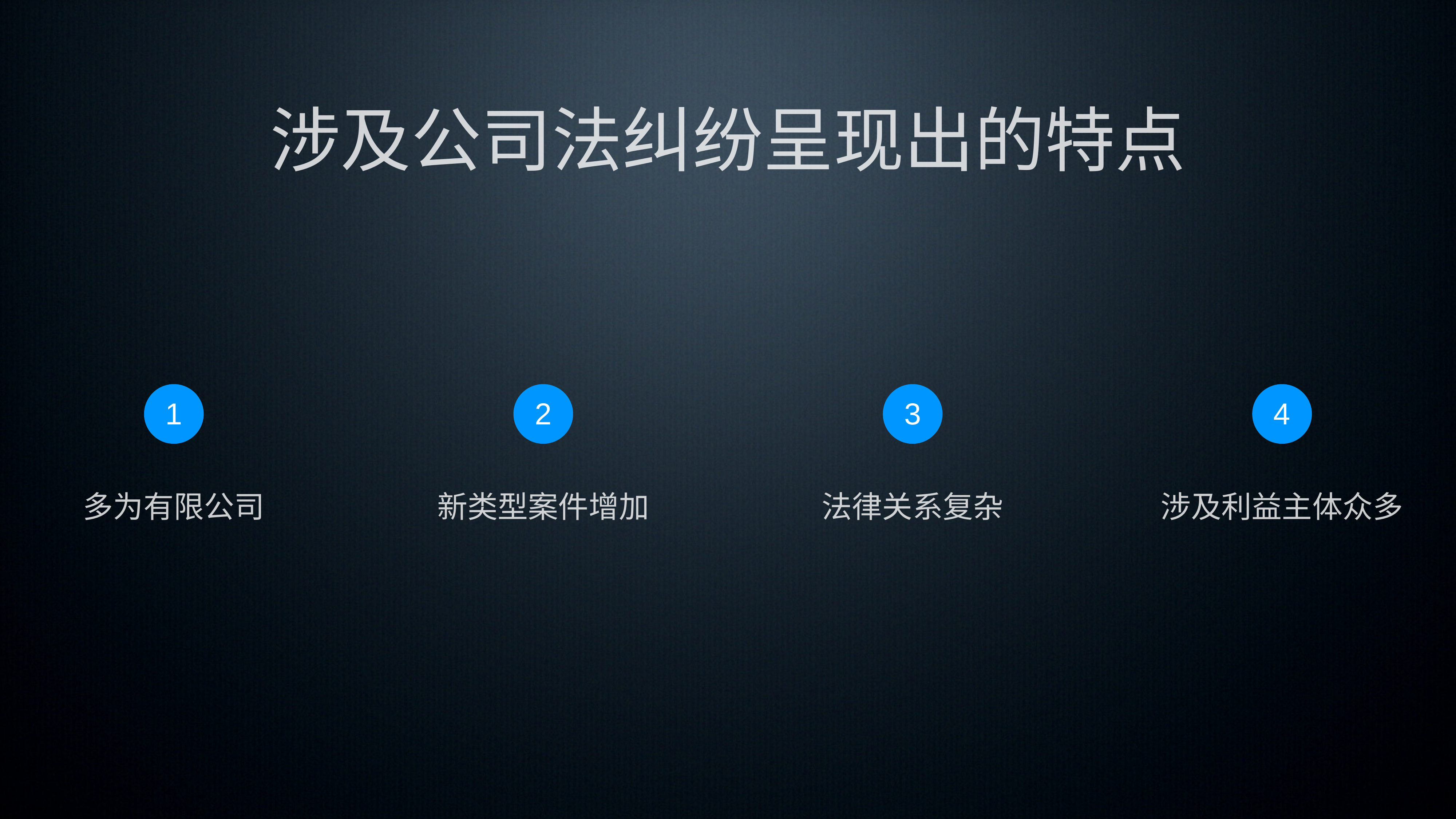

涉及公司法纠纷呈现出的特点
1
2
3
4
多为有限公司
新类型案件增加
法律关系复杂
涉及利益主体众多